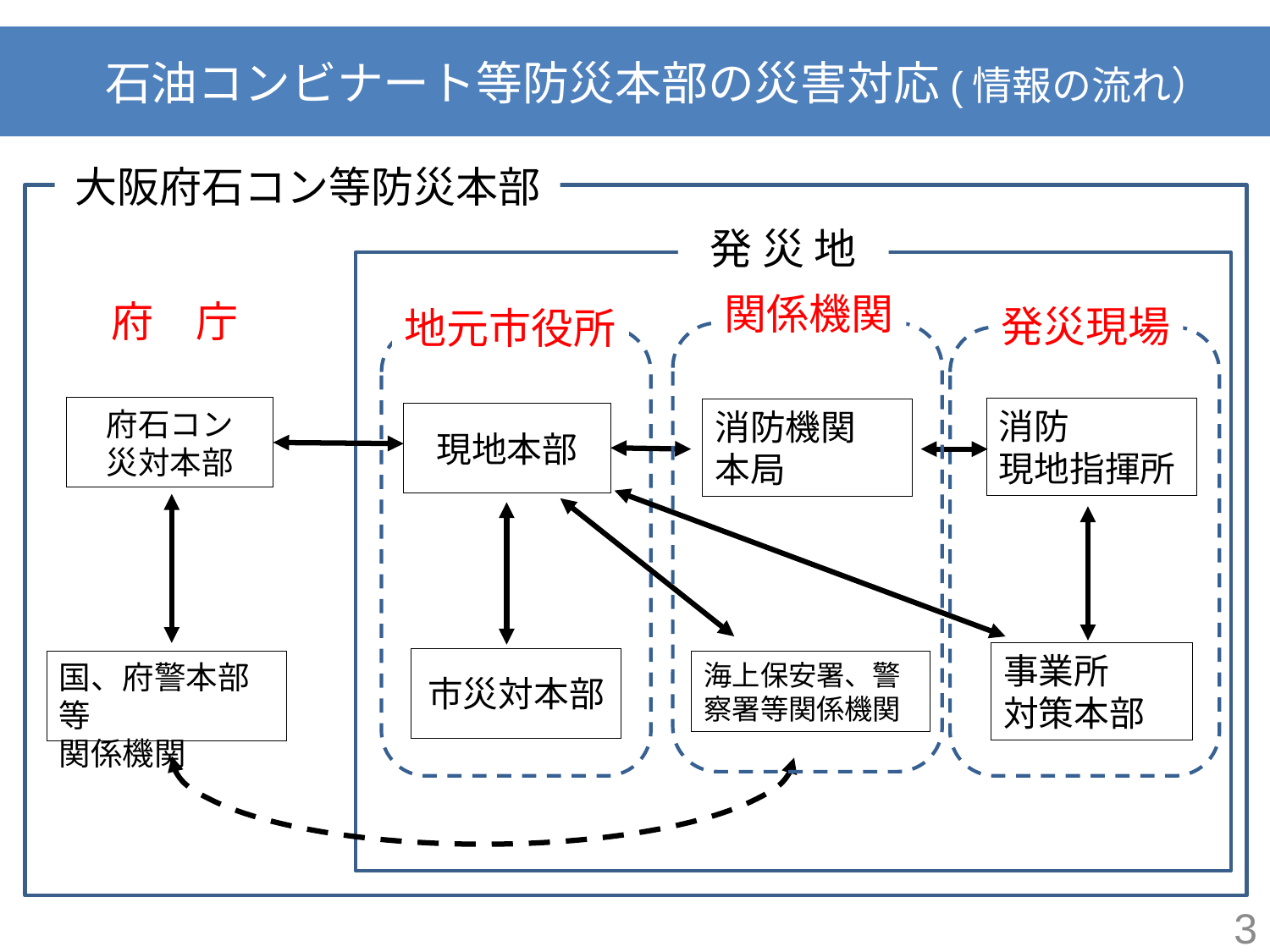

石油コンビナート等防災本部の災害対応(情報の流れ）
大阪府石コン等防災本部

発 災 地

関係機関
府　庁
発災現場
地元市役所

府石コン
災対本部
消防
現地指揮所
消防機関
本局
現地本部
事業所
対策本部
市災対本部
国、府警本部等
関係機関
海上保安署、警察署等関係機関

3